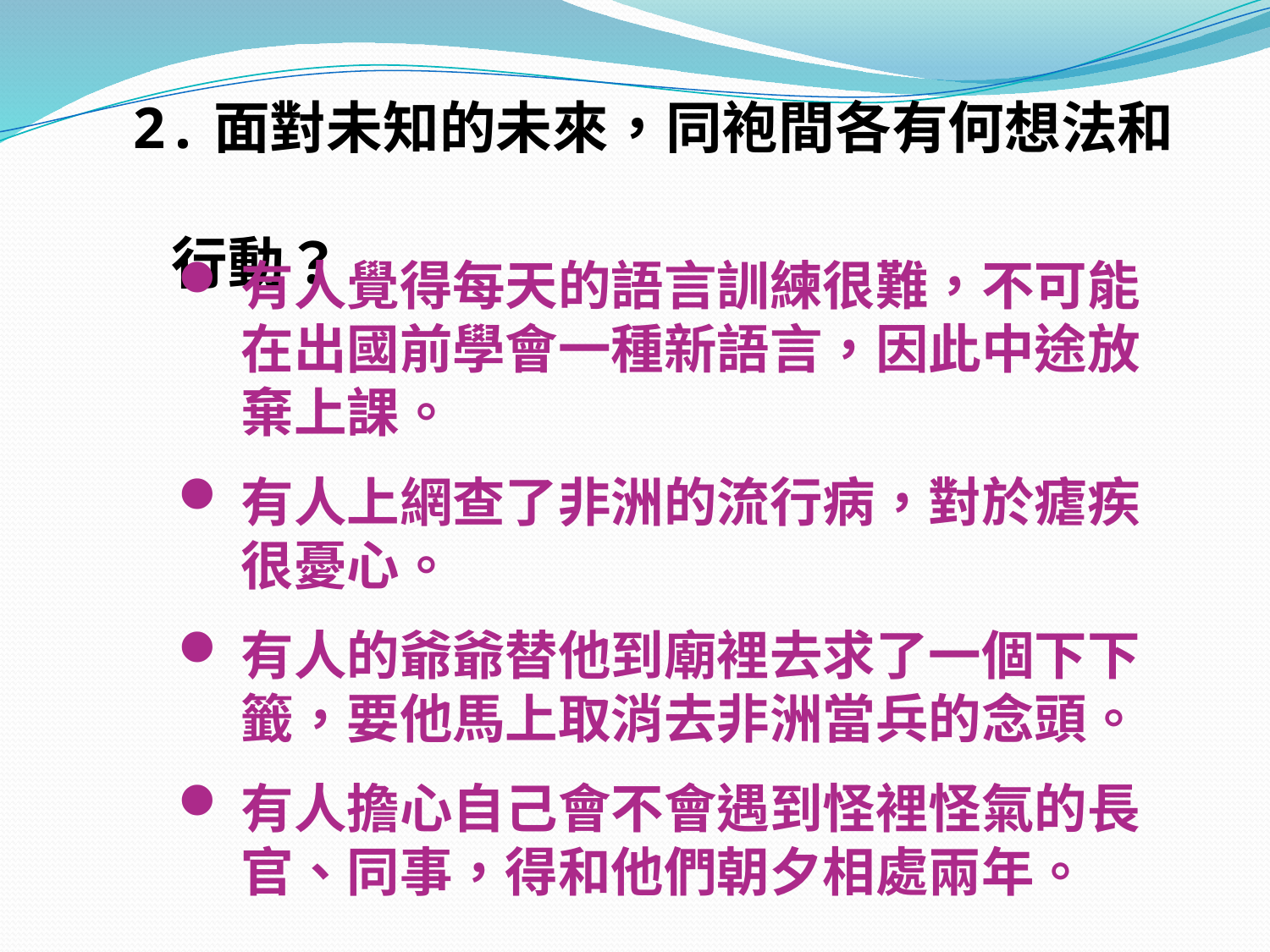

2.面對未知的未來，同袍間各有何想法和
  行動？
有人覺得每天的語言訓練很難，不可能在出國前學會一種新語言，因此中途放棄上課。

有人上網查了非洲的流行病，對於瘧疾很憂心。

有人的爺爺替他到廟裡去求了一個下下籤，要他馬上取消去非洲當兵的念頭。

有人擔心自己會不會遇到怪裡怪氣的長官、同事，得和他們朝夕相處兩年。